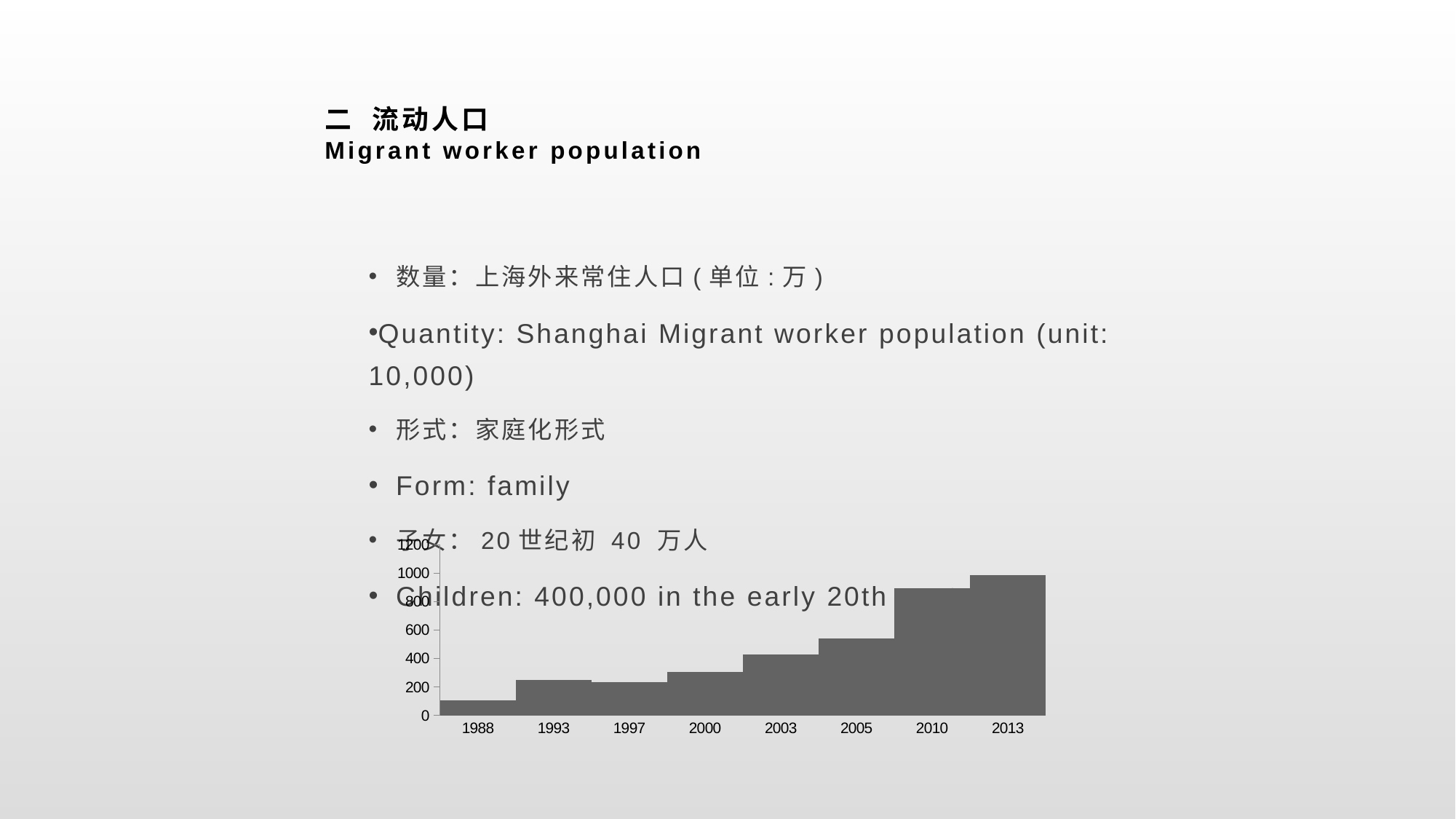

# 二  流动人口 Migrant worker population
数量：上海外来常住人口(单位:万)
Quantity: Shanghai Migrant worker population (unit: 10,000)
形式：家庭化形式
Form: family
子女：20世纪初 40 万人
Children: 400,000 in the early 20th century

### Chart

| Category |  |
|---|---|
| 1988 | 106.0 |
| 1993 | 251.0 |
| 1997 | 237.0 |
| 2000 | 306.0 |
| 2003 | 428.0 |
| 2005 | 540.0 |
| 2010 | 898.0 |
| 2013 | 990.0 |